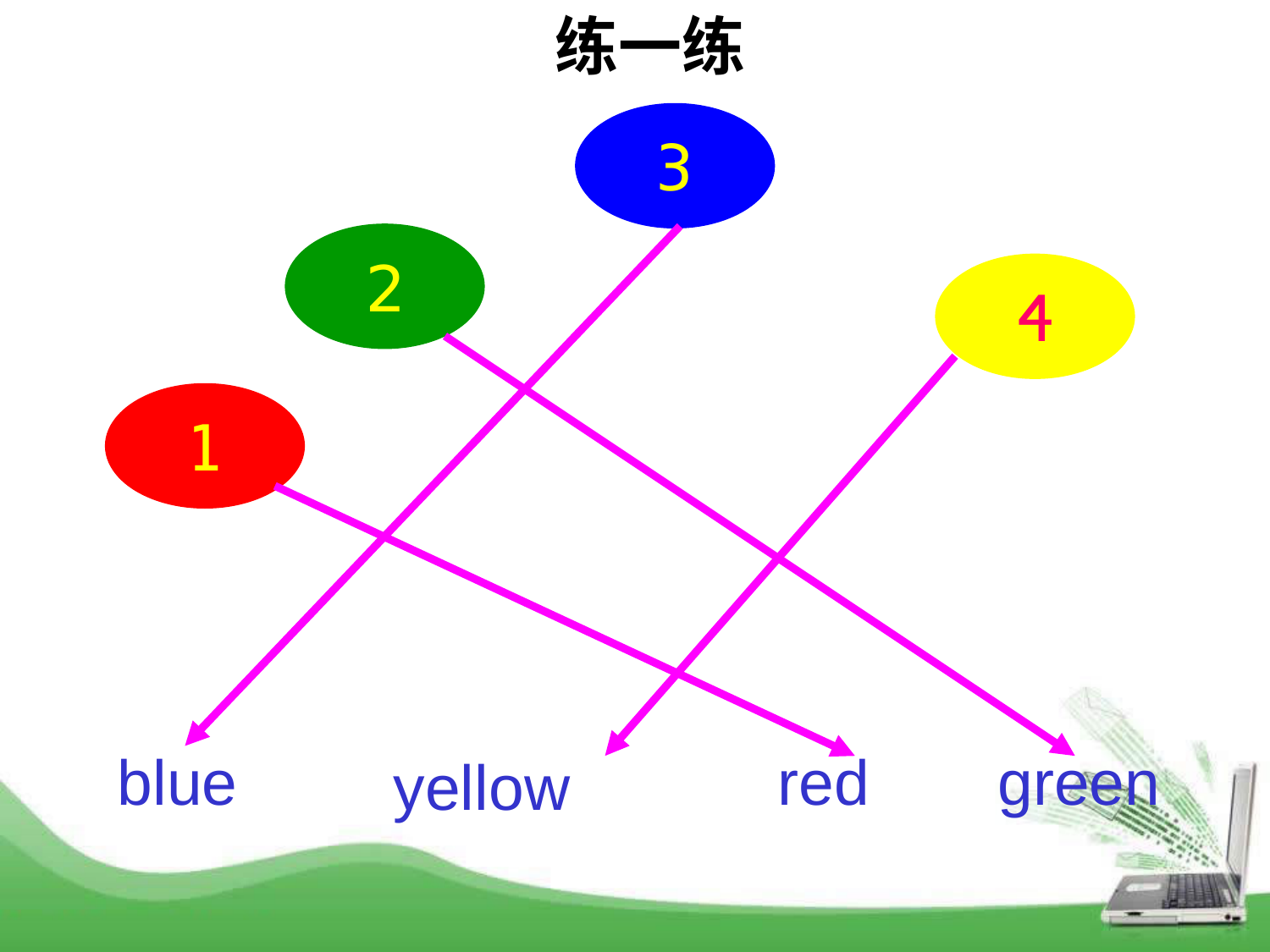

练一练
3

2
4

1

blue
red
green
yellow